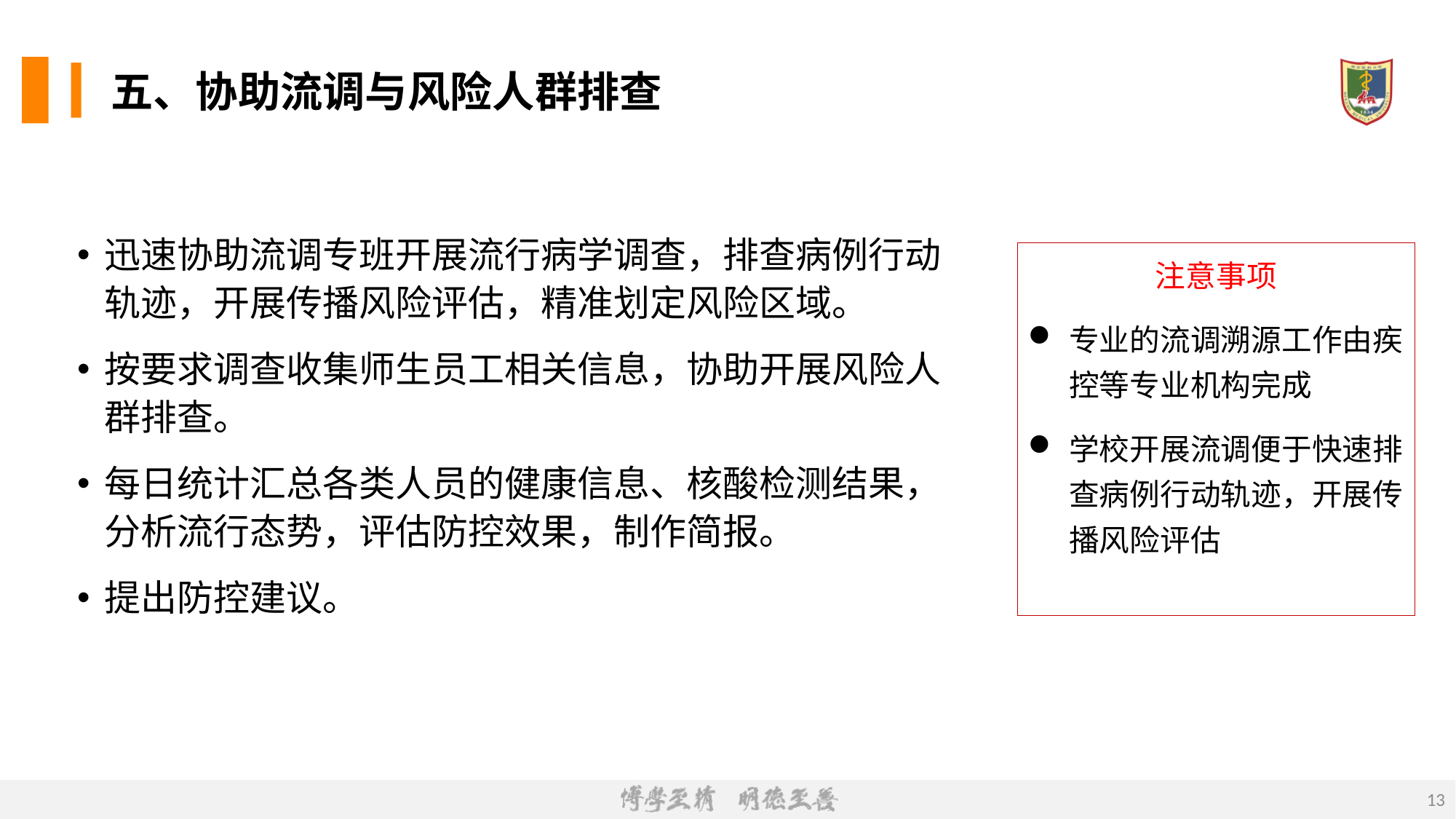

# 五、协助流调与风险人群排查
迅速协助流调专班开展流行病学调查，排查病例行动轨迹，开展传播风险评估，精准划定风险区域。
按要求调查收集师生员工相关信息，协助开展风险人群排查。
每日统计汇总各类人员的健康信息、核酸检测结果，分析流行态势，评估防控效果，制作简报。
提出防控建议。
注意事项
专业的流调溯源工作由疾控等专业机构完成
学校开展流调便于快速排查病例行动轨迹，开展传播风险评估

13